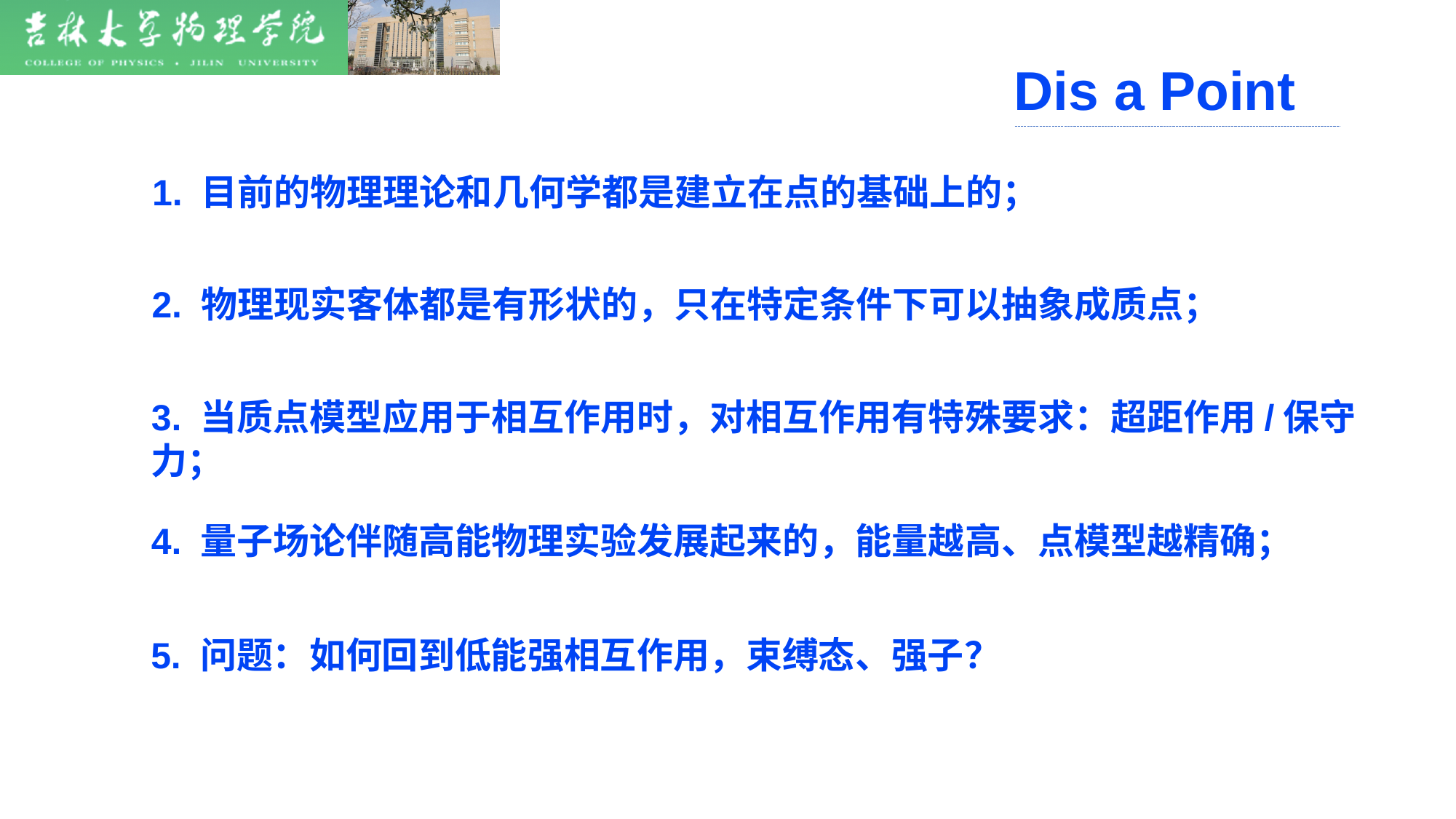

Dis a Point
1. 目前的物理理论和几何学都是建立在点的基础上的；

2. 物理现实客体都是有形状的，只在特定条件下可以抽象成质点；

3. 当质点模型应用于相互作用时，对相互作用有特殊要求：超距作用/保守力；

4. 量子场论伴随高能物理实验发展起来的，能量越高、点模型越精确；

5. 问题：如何回到低能强相互作用，束缚态、强子？